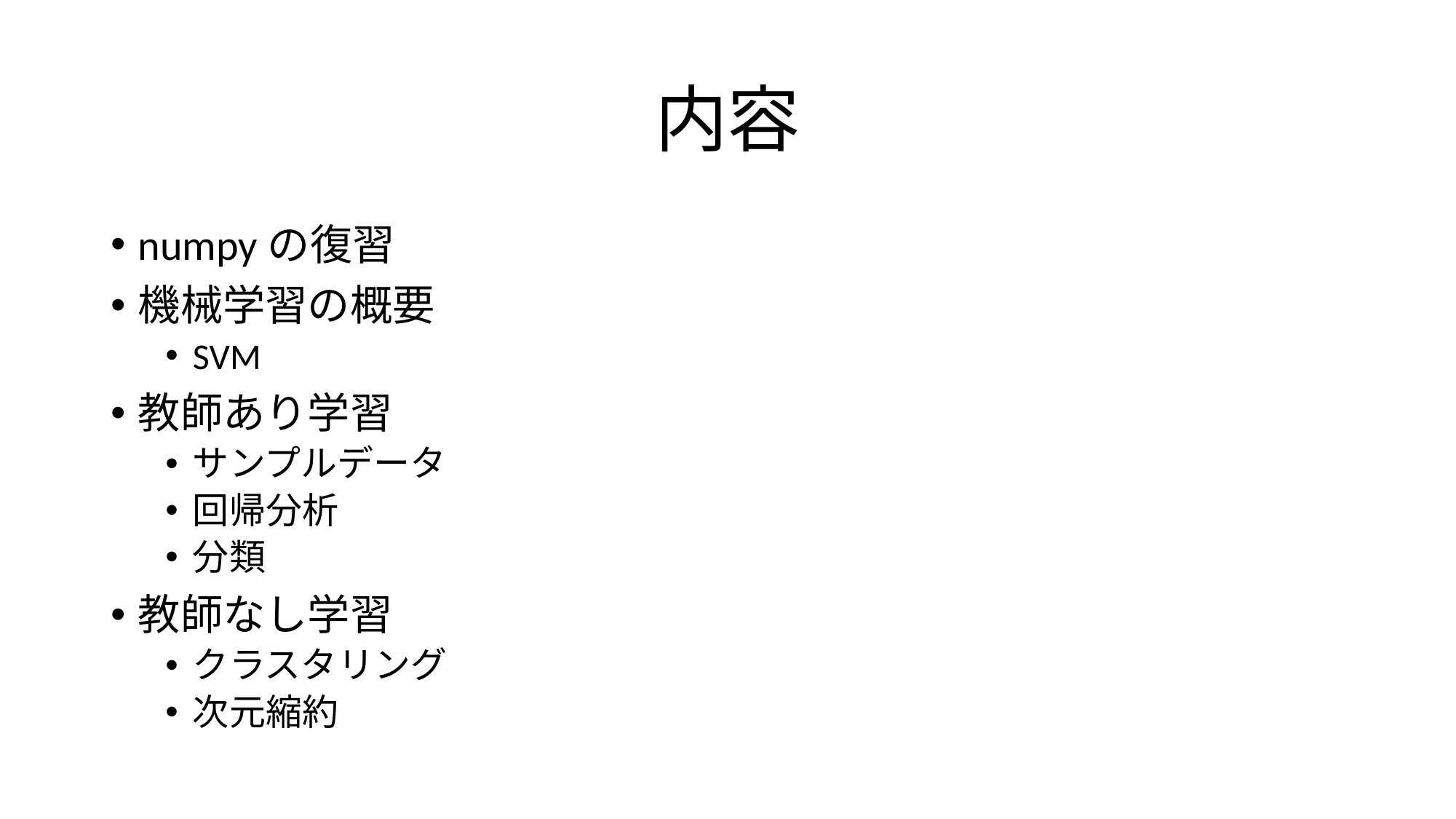

# 内容
numpyの復習
機械学習の概要
SVM
教師あり学習
サンプルデータ
回帰分析
分類
教師なし学習
クラスタリング
次元縮約